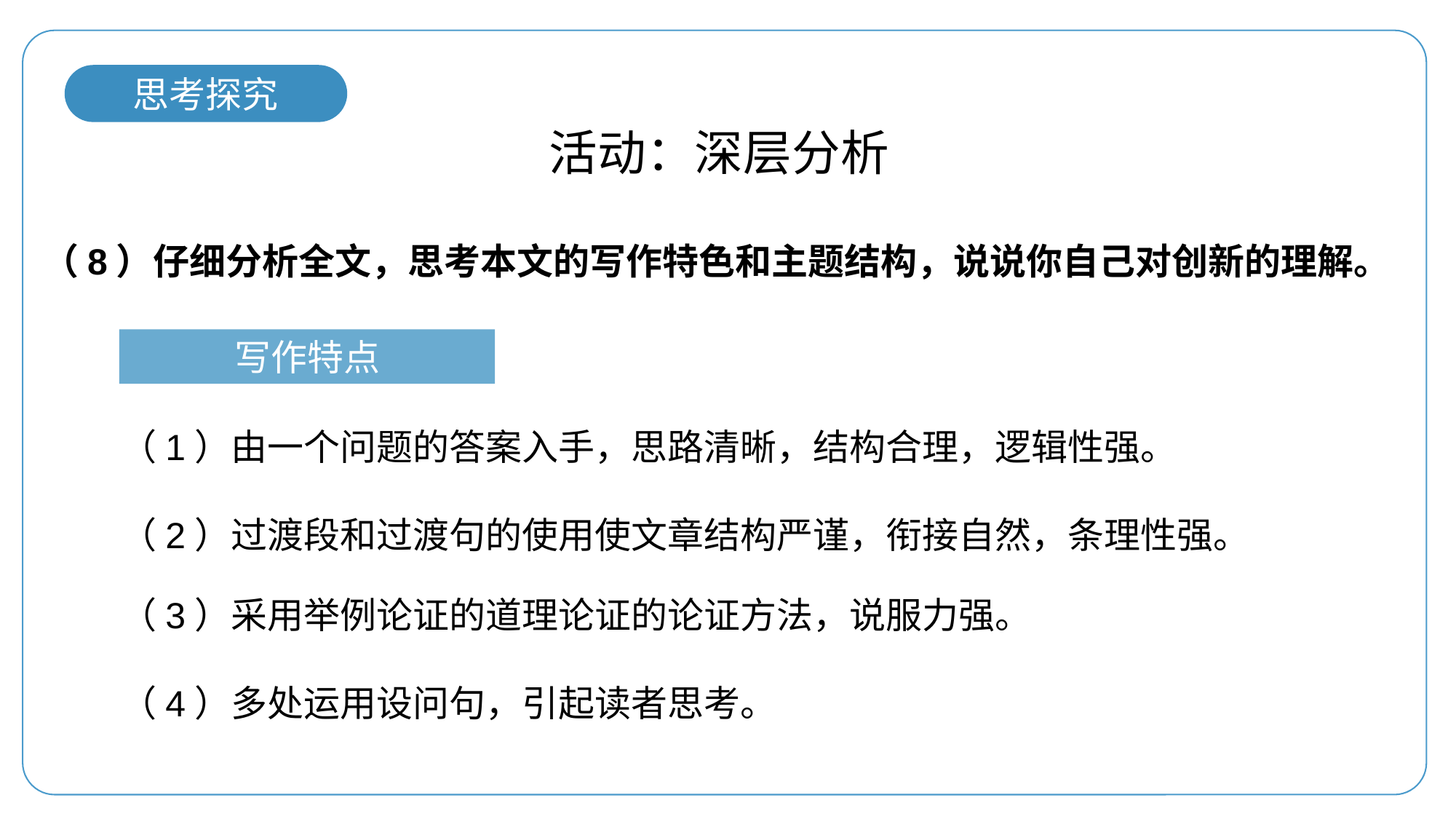

思考探究
活动：深层分析
（8）仔细分析全文，思考本文的写作特色和主题结构，说说你自己对创新的理解。
写作特点
（1）由一个问题的答案入手，思路清晰，结构合理，逻辑性强。
（2）过渡段和过渡句的使用使文章结构严谨，衔接自然，条理性强。
（3）采用举例论证的道理论证的论证方法，说服力强。
（4）多处运用设问句，引起读者思考。